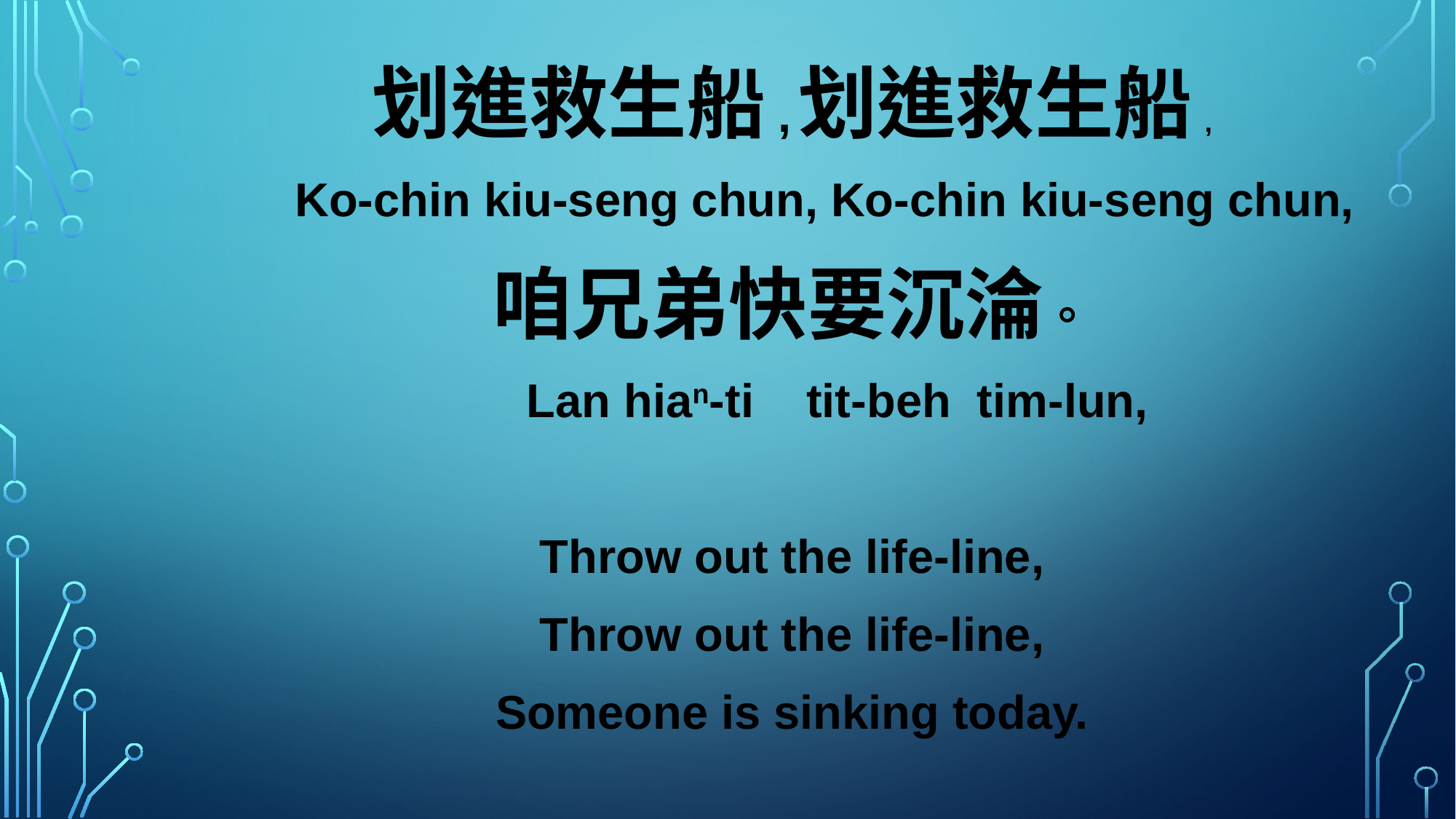

划進救生船,划進救生船,
     Ko-chin kiu-seng chun, Ko-chin kiu-seng chun,
咱兄弟快要沉淪。
                       Lan hian-ti    tit-beh  tim-lun,

Throw out the life-line,
Throw out the life-line,
Someone is sinking today.